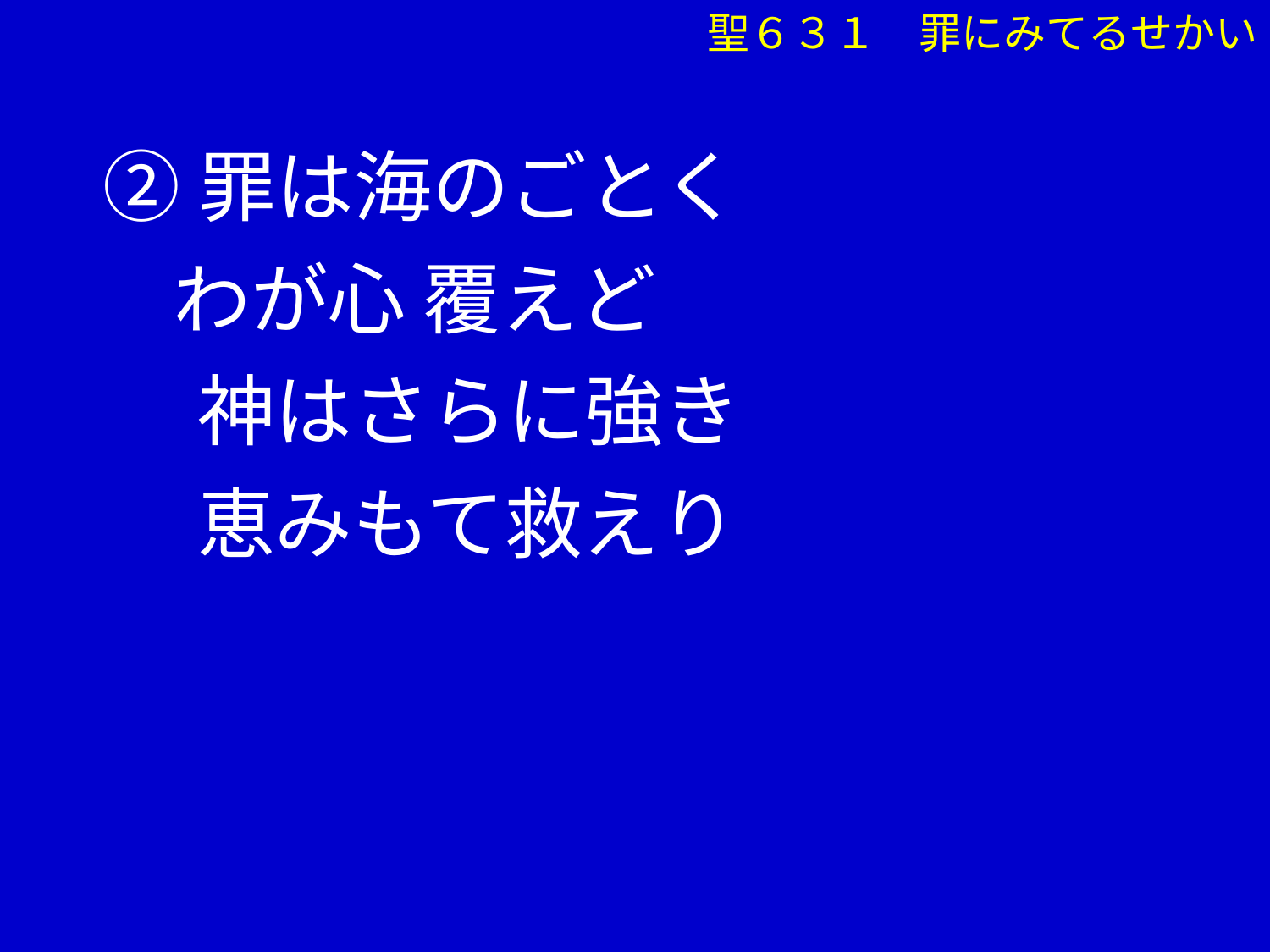

聖６３１　罪にみてるせかい
②罪は海のごとく
   わが心 覆えど
　 神はさらに強き
　 恵みもて救えり